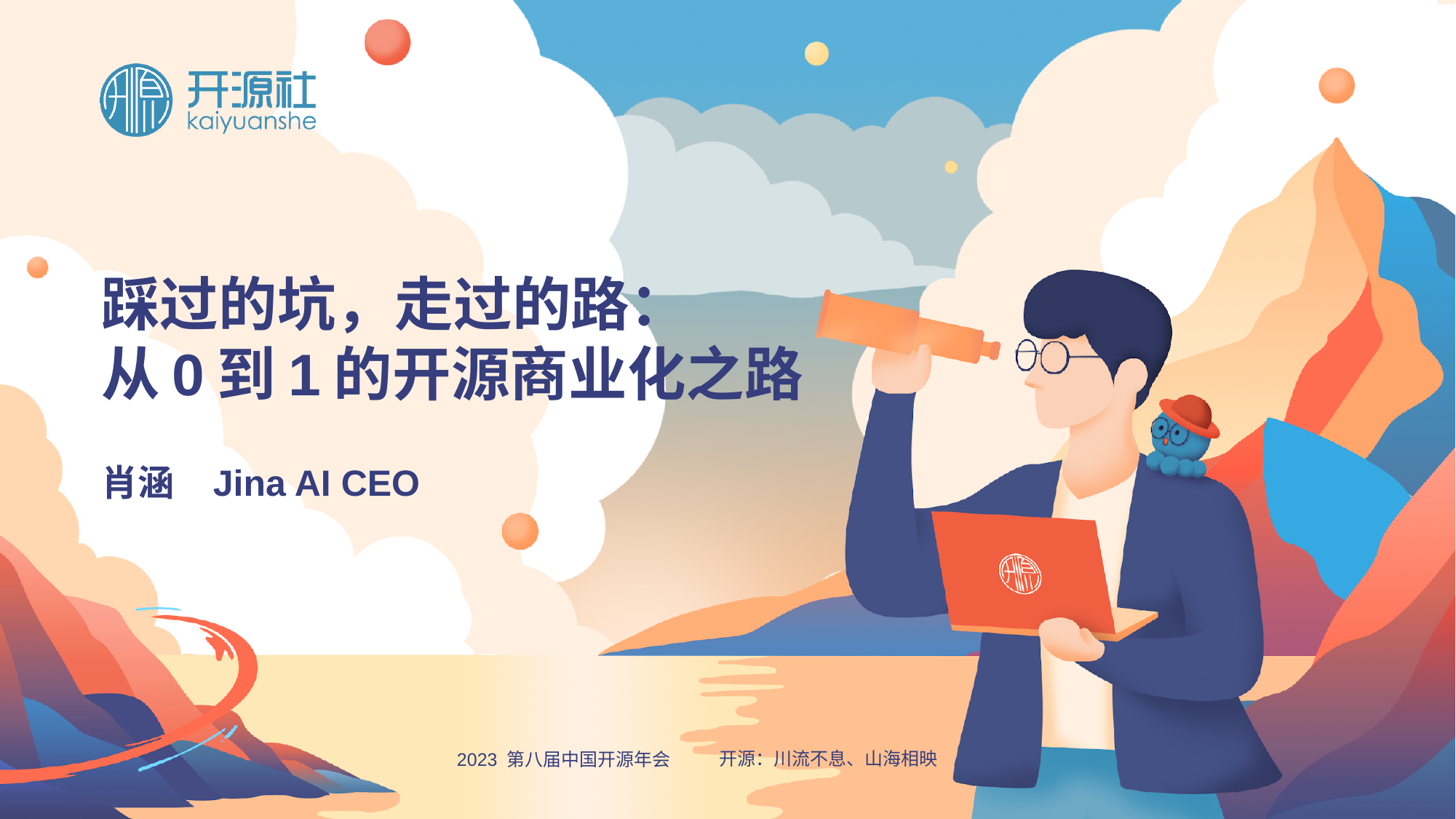

# 踩过的坑，走过的路： 从0到1的开源商业化之路
肖涵   Jina AI CEO